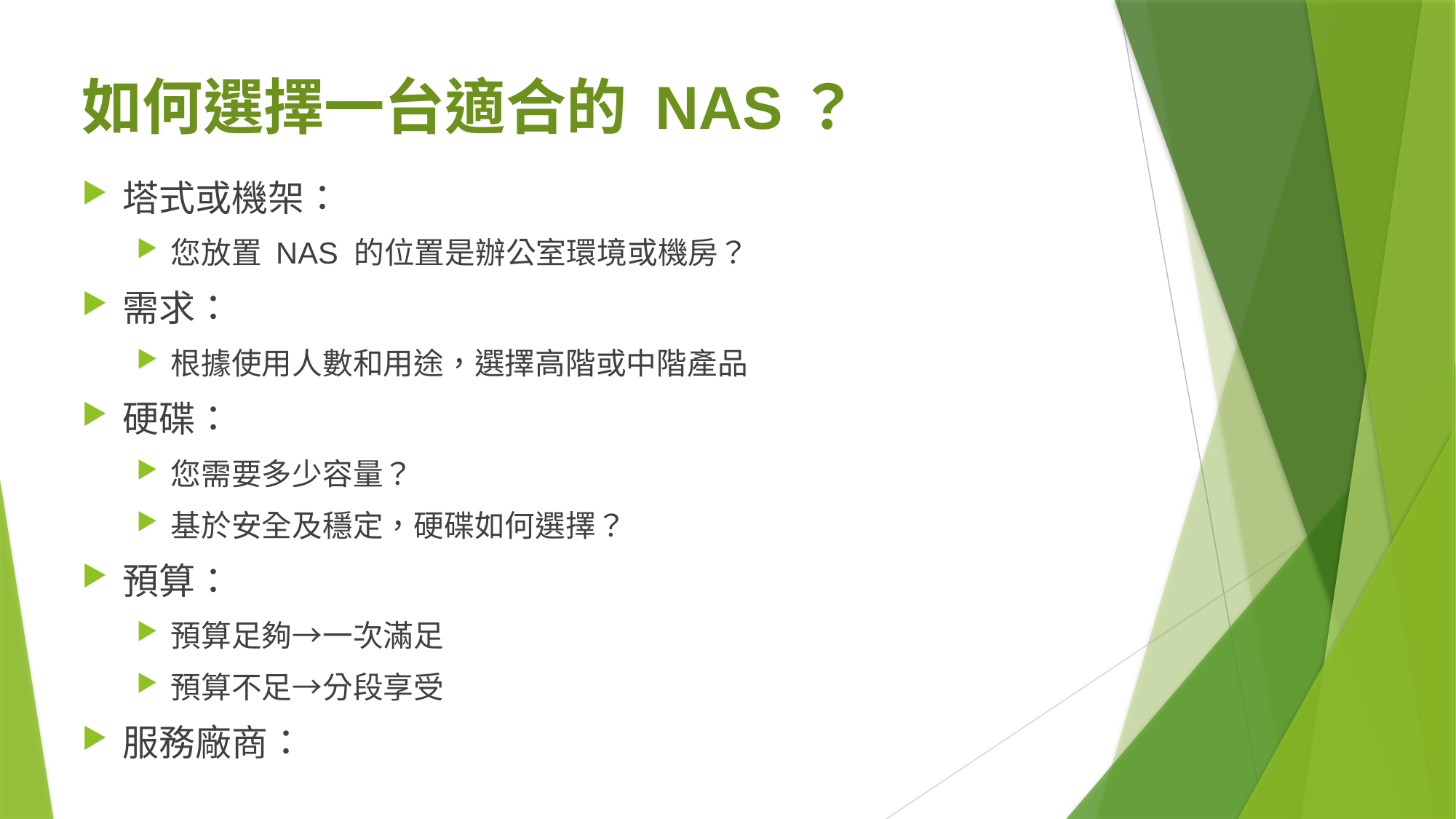

如何選擇一台適合的 NAS？
塔式或機架：
您放置 NAS 的位置是辦公室環境或機房？
需求：
根據使用人數和用途，選擇高階或中階產品
硬碟：
您需要多少容量？
基於安全及穩定，硬碟如何選擇？
預算：
預算足夠→一次滿足
預算不足→分段享受
服務廠商：